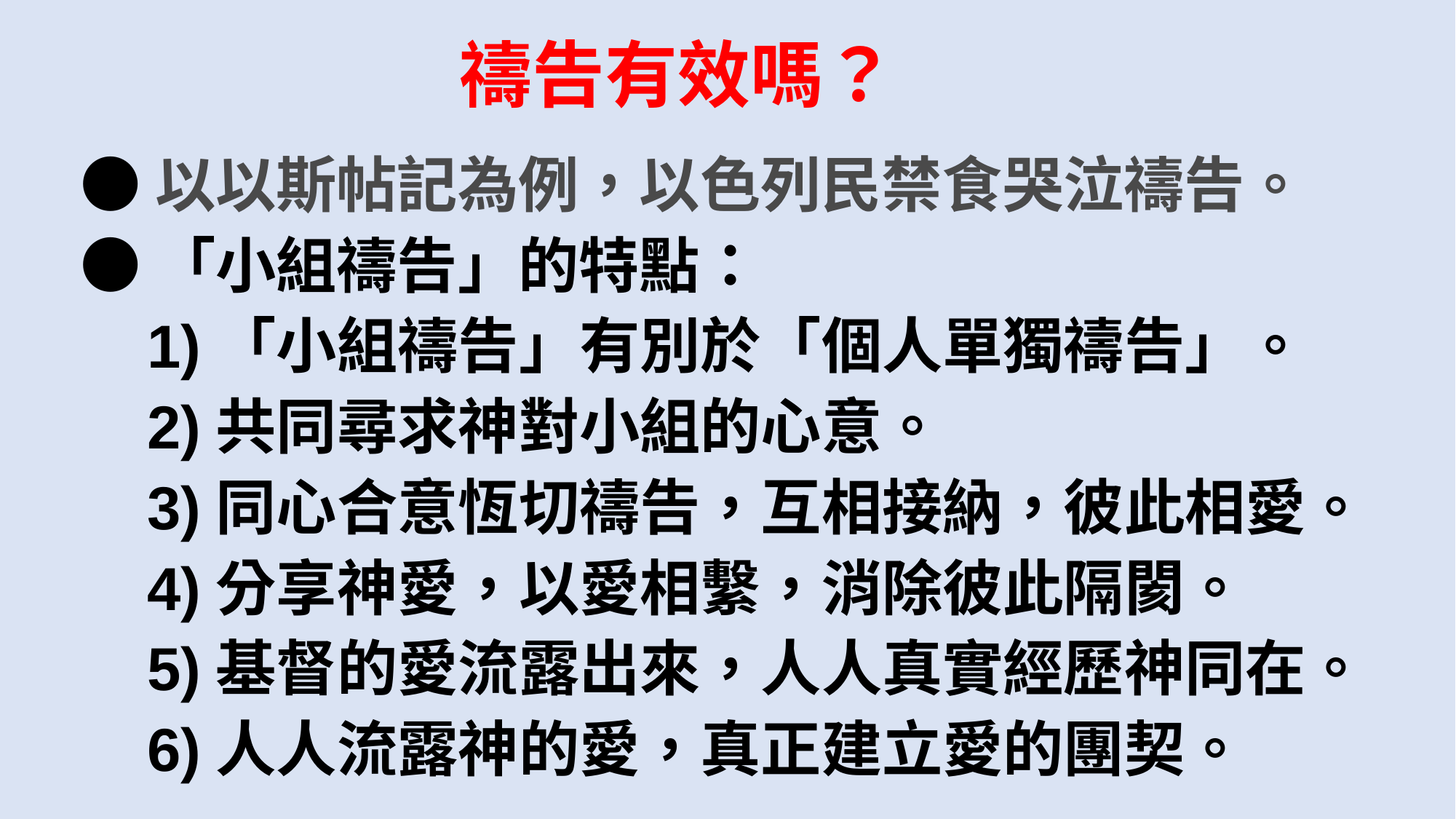

# 禱告有效嗎？
●以以斯帖記為例，以色列民禁食哭泣禱告。
●「小組禱告」的特點：
    1)「小組禱告」有別於「個人單獨禱告」。
    2)共同尋求神對小組的心意。
    3)同心合意恆切禱告，互相接納，彼此相愛。
    4)分享神愛，以愛相繫，消除彼此隔閡。
    5)基督的愛流露出來，人人真實經歷神同在。
    6)人人流露神的愛，真正建立愛的團契。